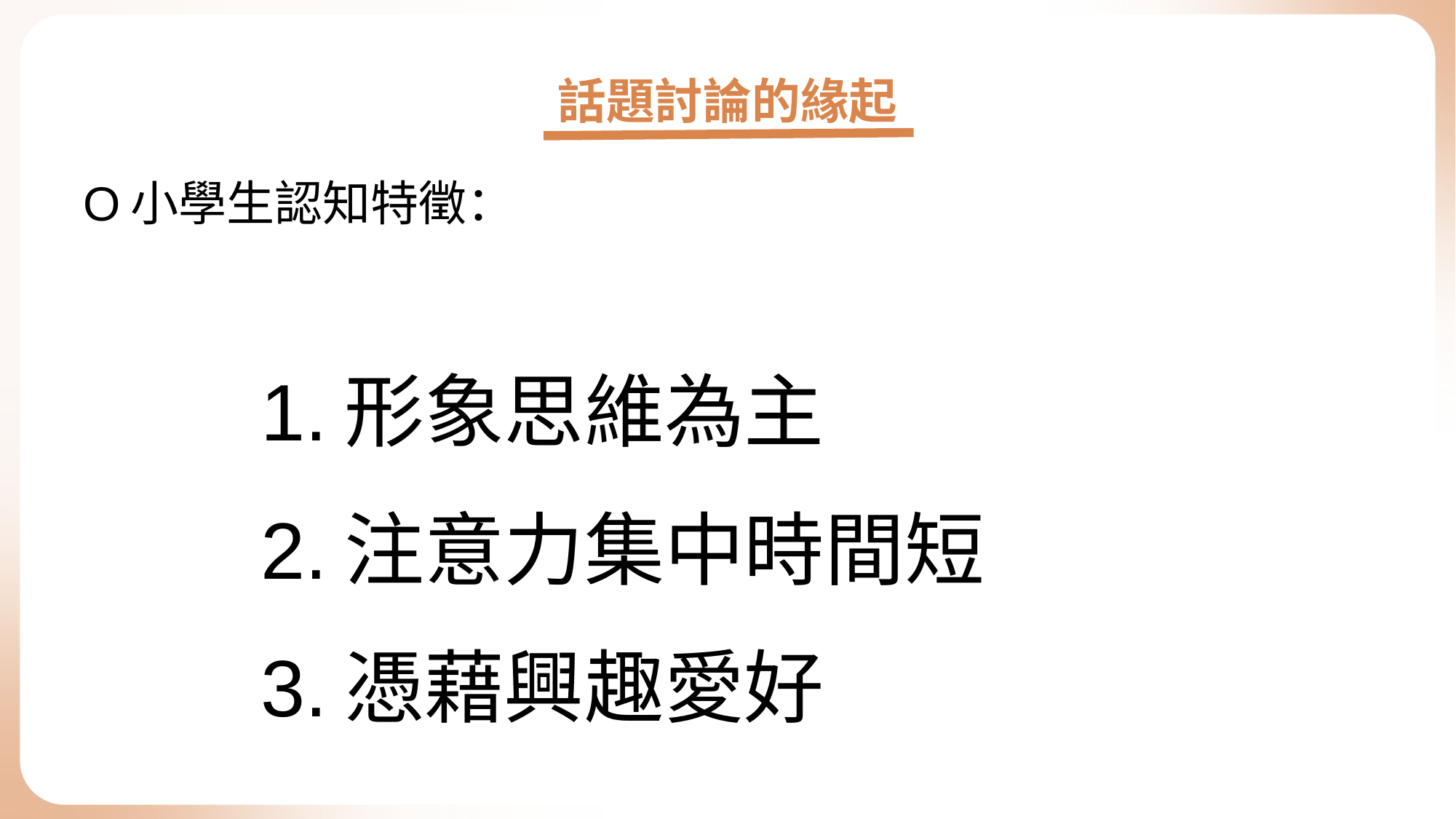

# 話題討論的緣起
O小學生認知特徵：

        1.形象思維為主
        2.注意力集中時間短
        3.憑藉興趣愛好